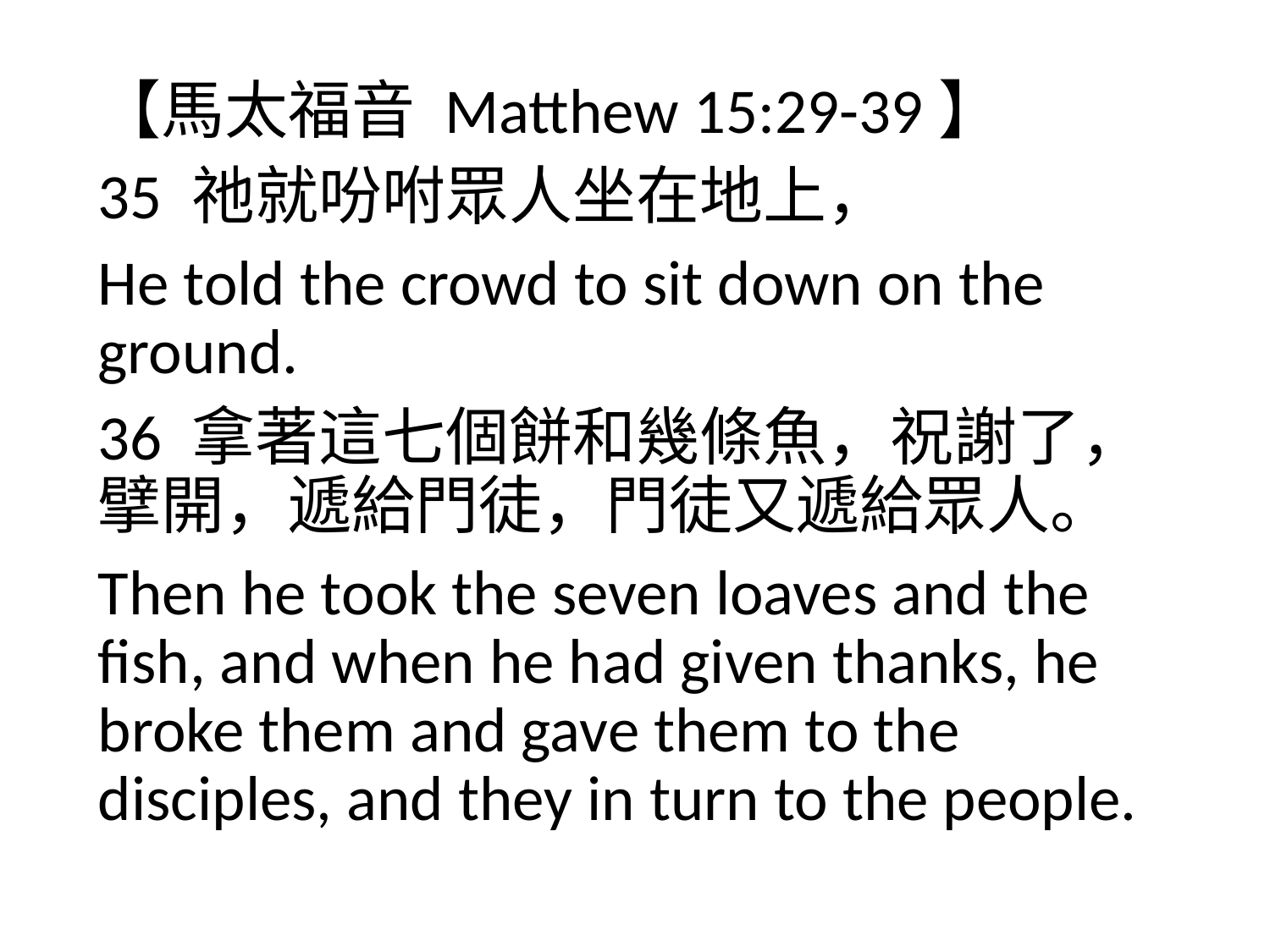

【馬太福音 Matthew 15:29-39】
35 祂就吩咐眾人坐在地上，
He told the crowd to sit down on the ground.
36 拿著這七個餅和幾條魚，祝謝了，擘開，遞給門徒，門徒又遞給眾人。
Then he took the seven loaves and the fish, and when he had given thanks, he broke them and gave them to the disciples, and they in turn to the people.